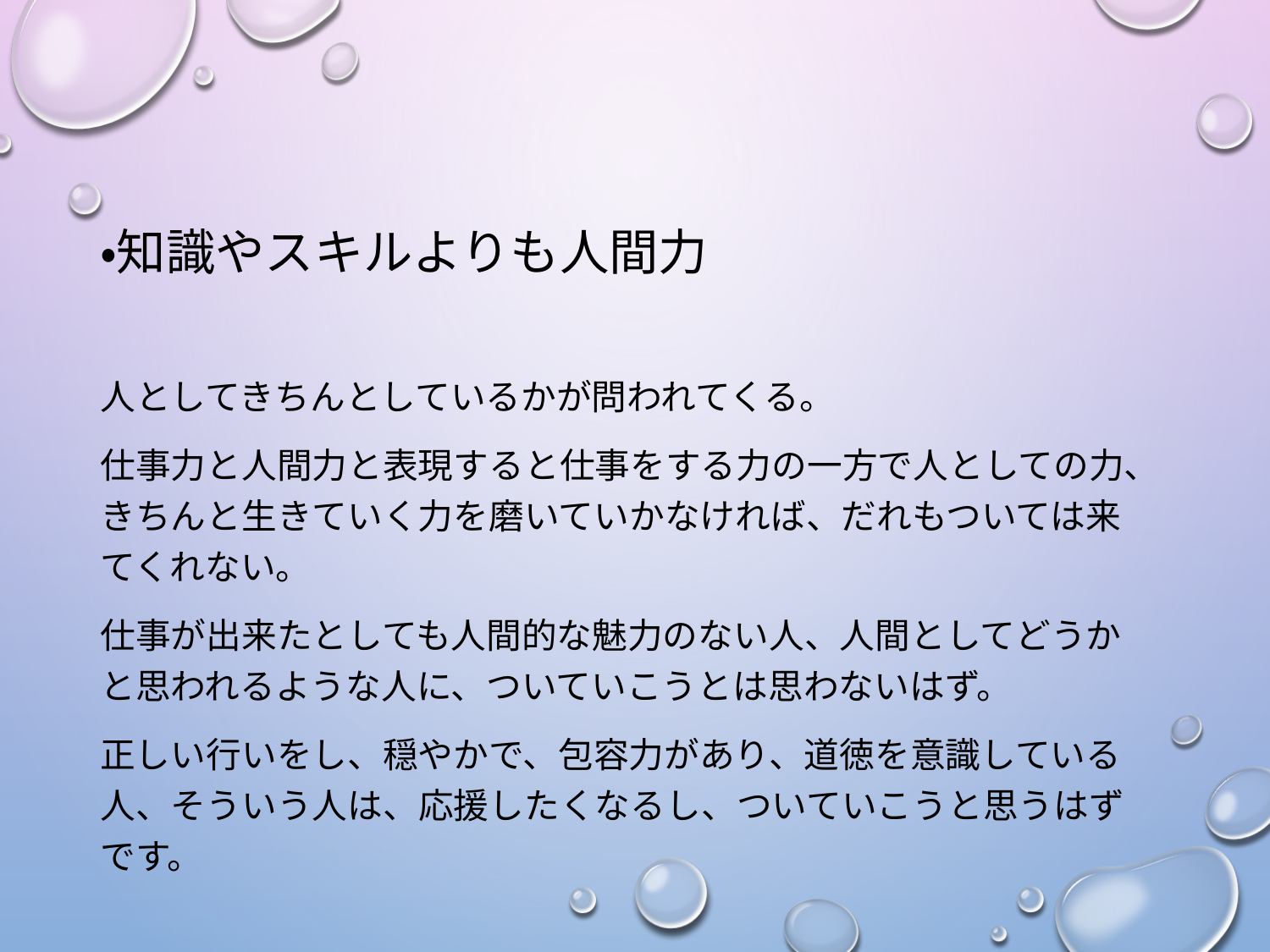

・知識やスキルよりも人間力

人としてきちんとしているかが問われてくる。
仕事力と人間力と表現すると仕事をする力の一方で人としての力、きちんと生きていく力を磨いていかなければ、だれもついては来てくれない。
仕事が出来たとしても人間的な魅力のない人、人間としてどうかと思われるような人に、ついていこうとは思わないはず。
正しい行いをし、穏やかで、包容力があり、道徳を意識している人、そういう人は、応援したくなるし、ついていこうと思うはずです。